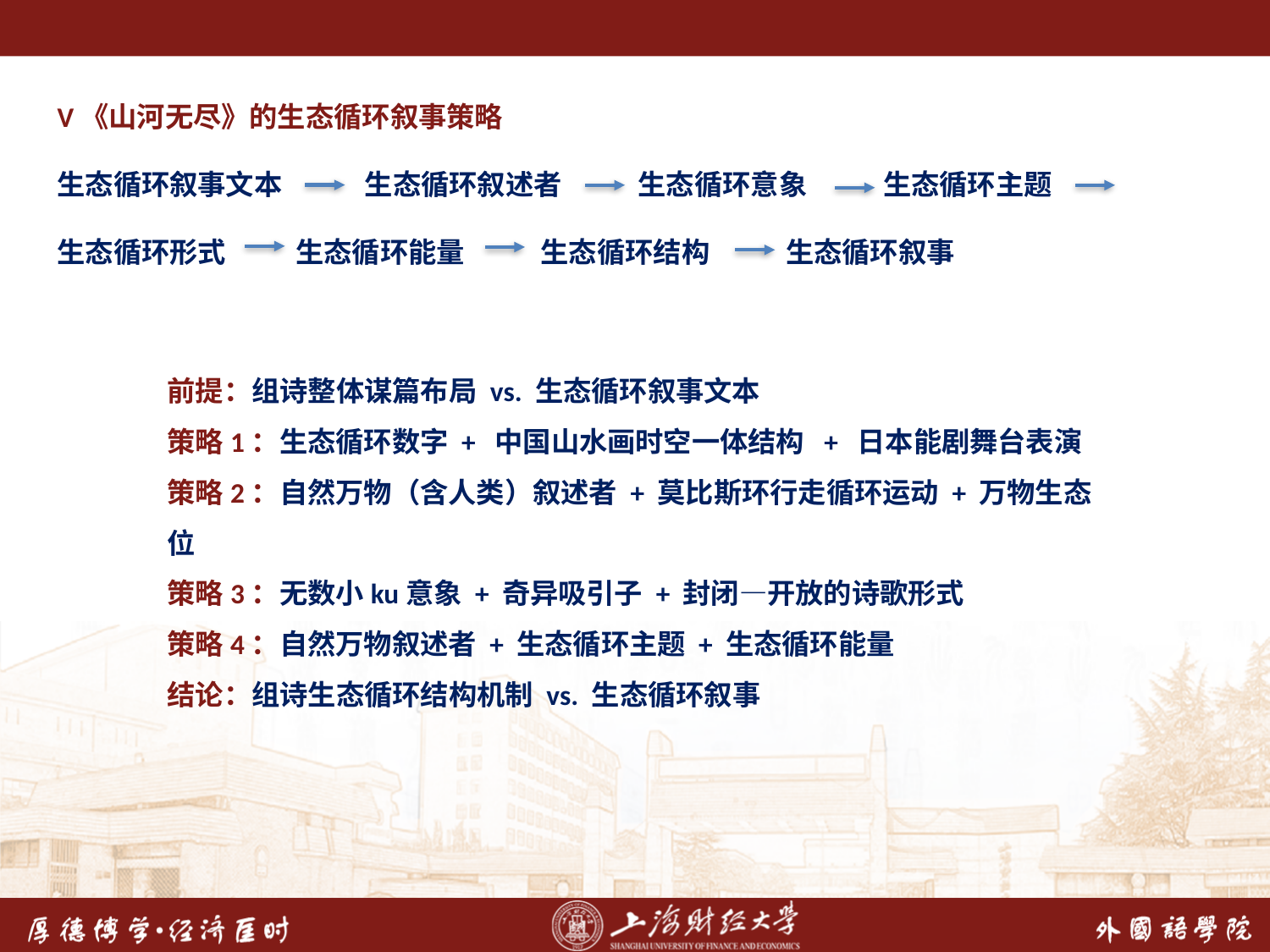

V《山河无尽》的生态循环叙事策略

生态循环叙事文本             生态循环叙述者            生态循环意象            生态循环主题

生态循环形式           生态循环能量            生态循环结构            生态循环叙事
前提：组诗整体谋篇布局 vs. 生态循环叙事文本
策略1：生态循环数字 +  中国山水画时空一体结构  +  日本能剧舞台表演
策略2：自然万物（含人类）叙述者 + 莫比斯环行走循环运动 + 万物生态位
策略3：无数小ku意象 + 奇异吸引子 + 封闭—开放的诗歌形式
策略4：自然万物叙述者 + 生态循环主题 + 生态循环能量
结论：组诗生态循环结构机制 vs. 生态循环叙事